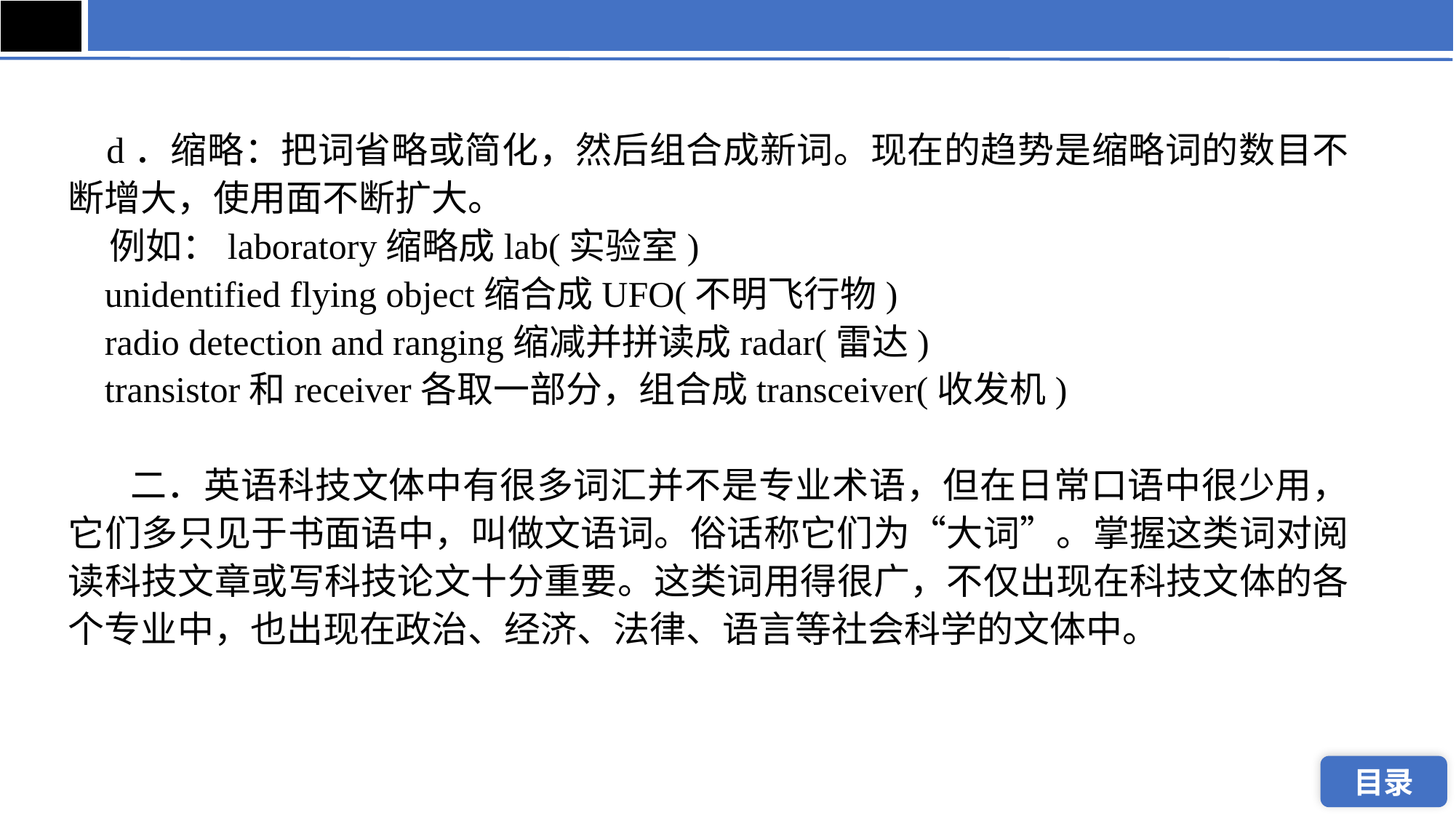

d．缩略：把词省略或简化，然后组合成新词。现在的趋势是缩略词的数目不断增大，使用面不断扩大。
    例如：laboratory缩略成lab(实验室)
    unidentified flying object缩合成UFO(不明飞行物)
    radio detection and ranging缩减并拼读成radar(雷达)
    transistor和receiver各取一部分，组合成transceiver(收发机)

      二．英语科技文体中有很多词汇并不是专业术语，但在日常口语中很少用，它们多只见于书面语中，叫做文语词。俗话称它们为“大词”。掌握这类词对阅读科技文章或写科技论文十分重要。这类词用得很广，不仅出现在科技文体的各个专业中，也出现在政治、经济、法律、语言等社会科学的文体中。